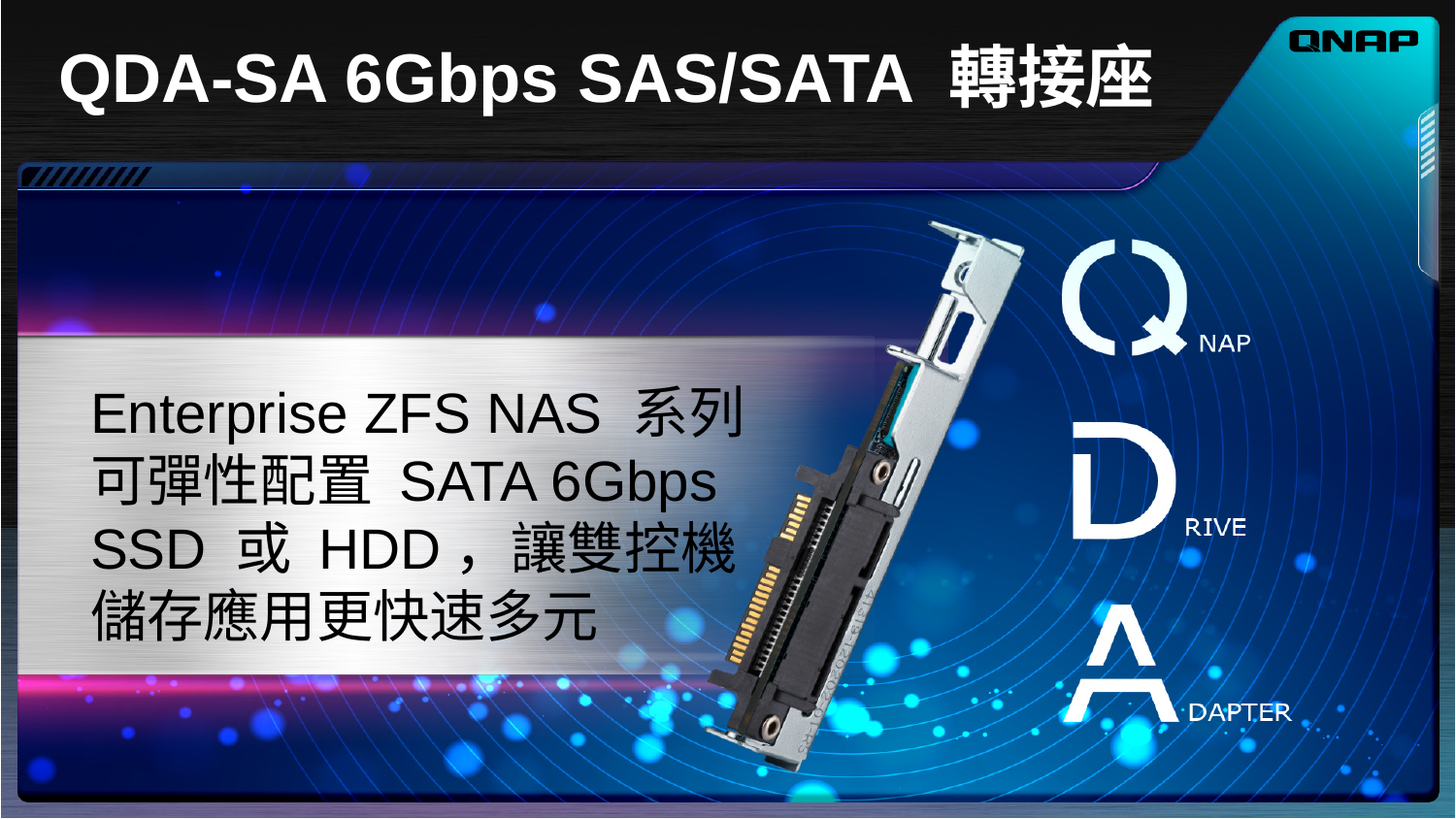

# QDA-SA 6Gbps SAS/SATA 轉接座
Enterprise ZFS NAS 系列可彈性配置 SATA 6Gbps  SSD 或 HDD，讓雙控機儲存應用更快速多元